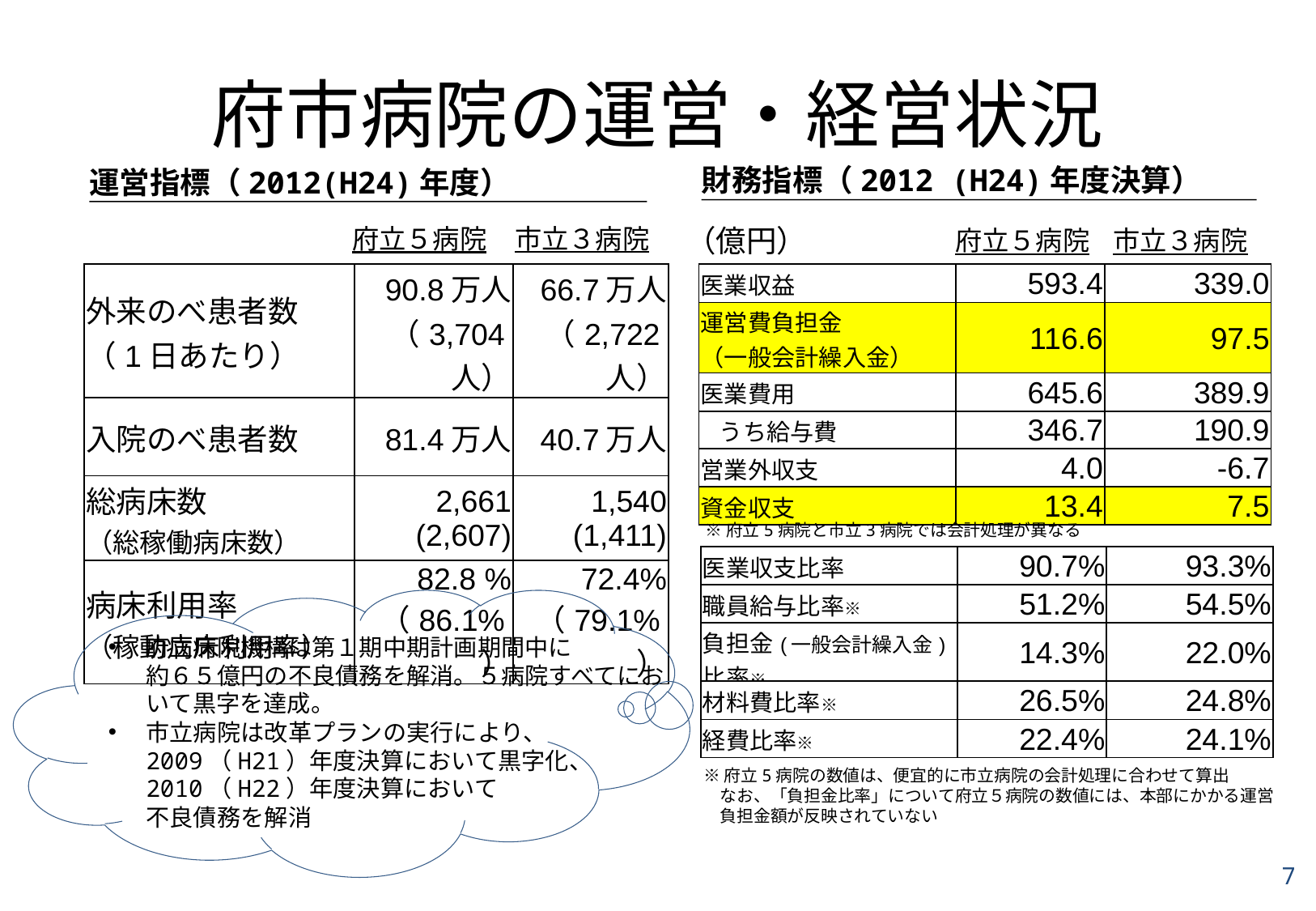

府市病院の運営・経営状況
財務指標（2012 (H24)年度決算）

運営指標（2012(H24)年度）

（億円）
市立３病院
府立５病院
府立５病院
市立３病院
| 外来のべ患者数 （1日あたり） | 90.8万人 （3,704人） | 66.7万人 （2,722人） |
| --- | --- | --- |
| 入院のべ患者数 | 81.4万人 | 40.7万人 |
| 総病床数 （総稼働病床数） | 2,661 (2,607) | 1,540 (1,411) |
| 病床利用率 （稼動病床利用率） | 82.8 % （86.1%） | 72.4% （79.1%） |
| 医業収益 | 593.4 | 339.0 |
| --- | --- | --- |
| 運営費負担金 （一般会計繰入金） | 116.6 | 97.5 |
| 医業費用 | 645.6 | 389.9 |
| うち給与費 | 346.7 | 190.9 |
| 営業外収支 | 4.0 | -6.7 |
| 資金収支 | 13.4 | 7.5 |
※府立5病院と市立3病院では会計処理が異なる
| 医業収支比率 | 90.7% | 93.3% |
| --- | --- | --- |
| 職員給与比率※ | 51.2% | 54.5% |
| 負担金(一般会計繰入金)比率※ | 14.3% | 22.0% |
| 材料費比率※ | 26.5% | 24.8% |
| 経費比率※ | 22.4% | 24.1% |

府立病院機構は第１期中期計画期間中に
約６５億円の不良債務を解消。５病院すべてにおいて黒字を達成。
市立病院は改革プランの実行により、
2009（H21）年度決算において黒字化、
2010（H22）年度決算において
不良債務を解消
※府立5病院の数値は、便宜的に市立病院の会計処理に合わせて算出
　なお、「負担金比率」について府立５病院の数値には、本部にかかる運営
　負担金額が反映されていない
7